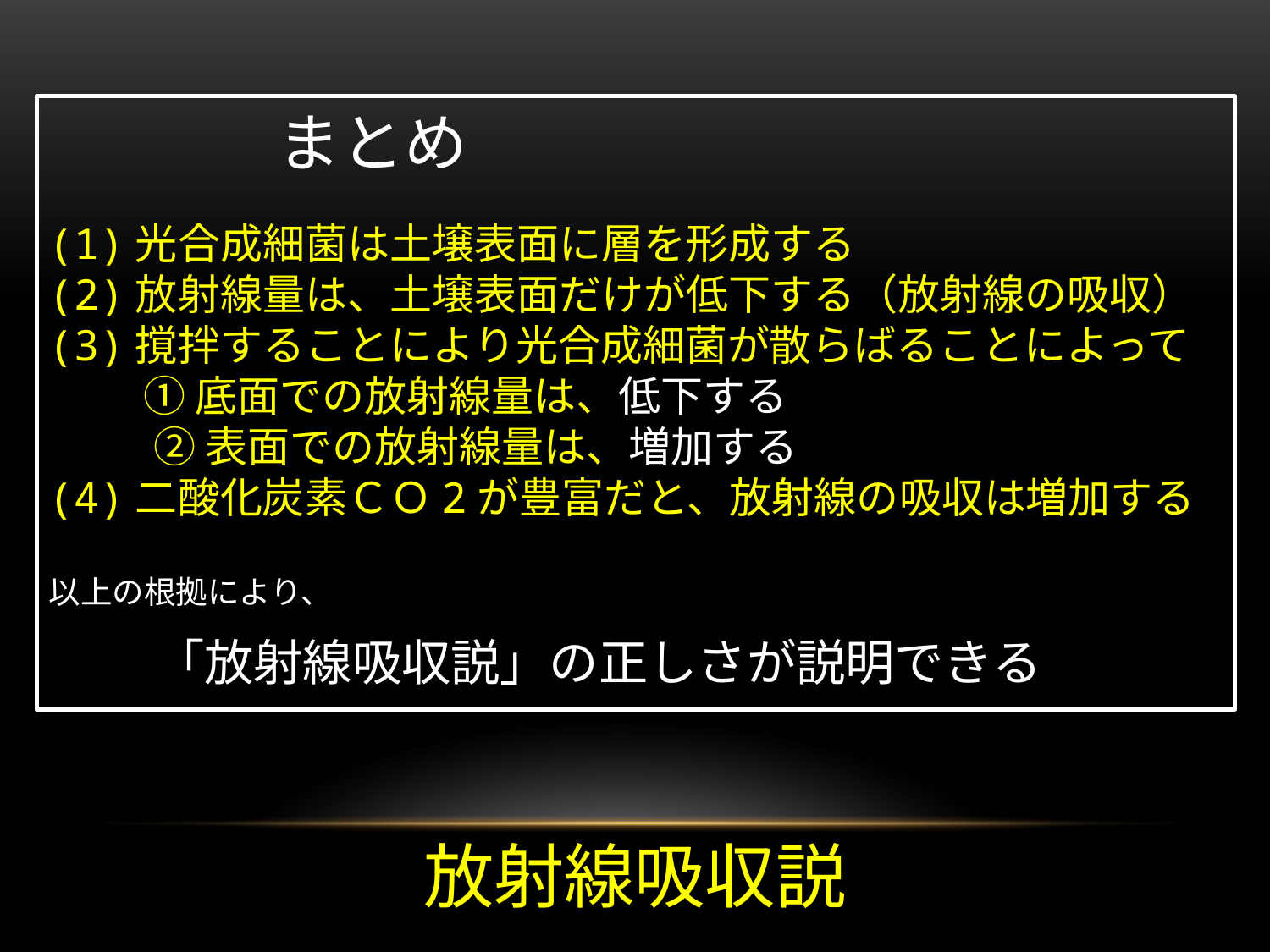

まとめ

(1)光合成細菌は土壌表面に層を形成する
(2)放射線量は、土壌表面だけが低下する（放射線の吸収）
(3)撹拌することにより光合成細菌が散らばることによって
　 　① 底面での放射線量は、低下する
 　　② 表面での放射線量は、増加する
(4)二酸化炭素ＣＯ2が豊富だと、放射線の吸収は増加する

以上の根拠により、

　　　「放射線吸収説」の正しさが説明できる

放射線吸収説